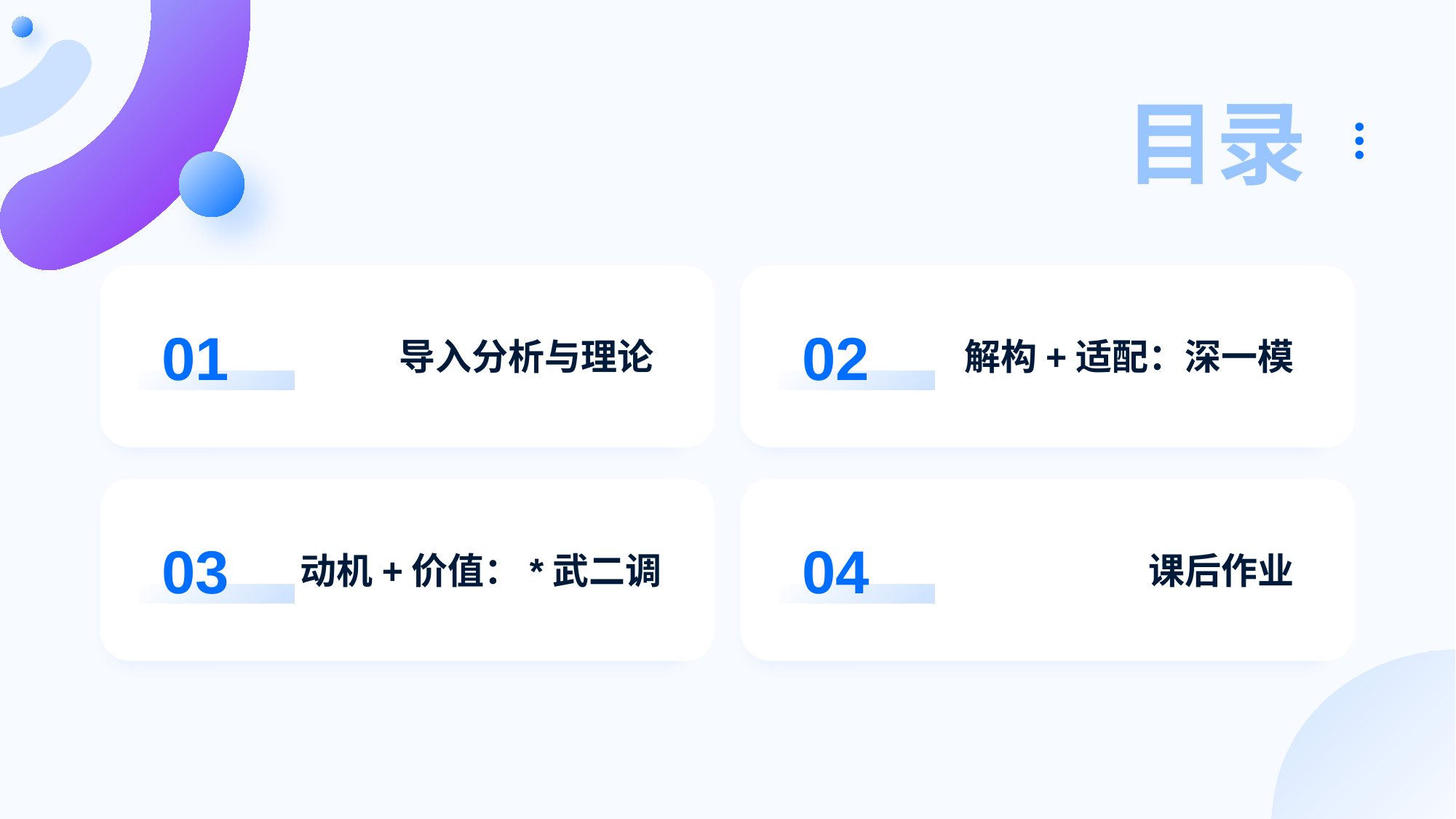

# 目录

01
02
导入分析与理论
解构+适配：深一模

03
04
动机+价值：*武二调
课后作业